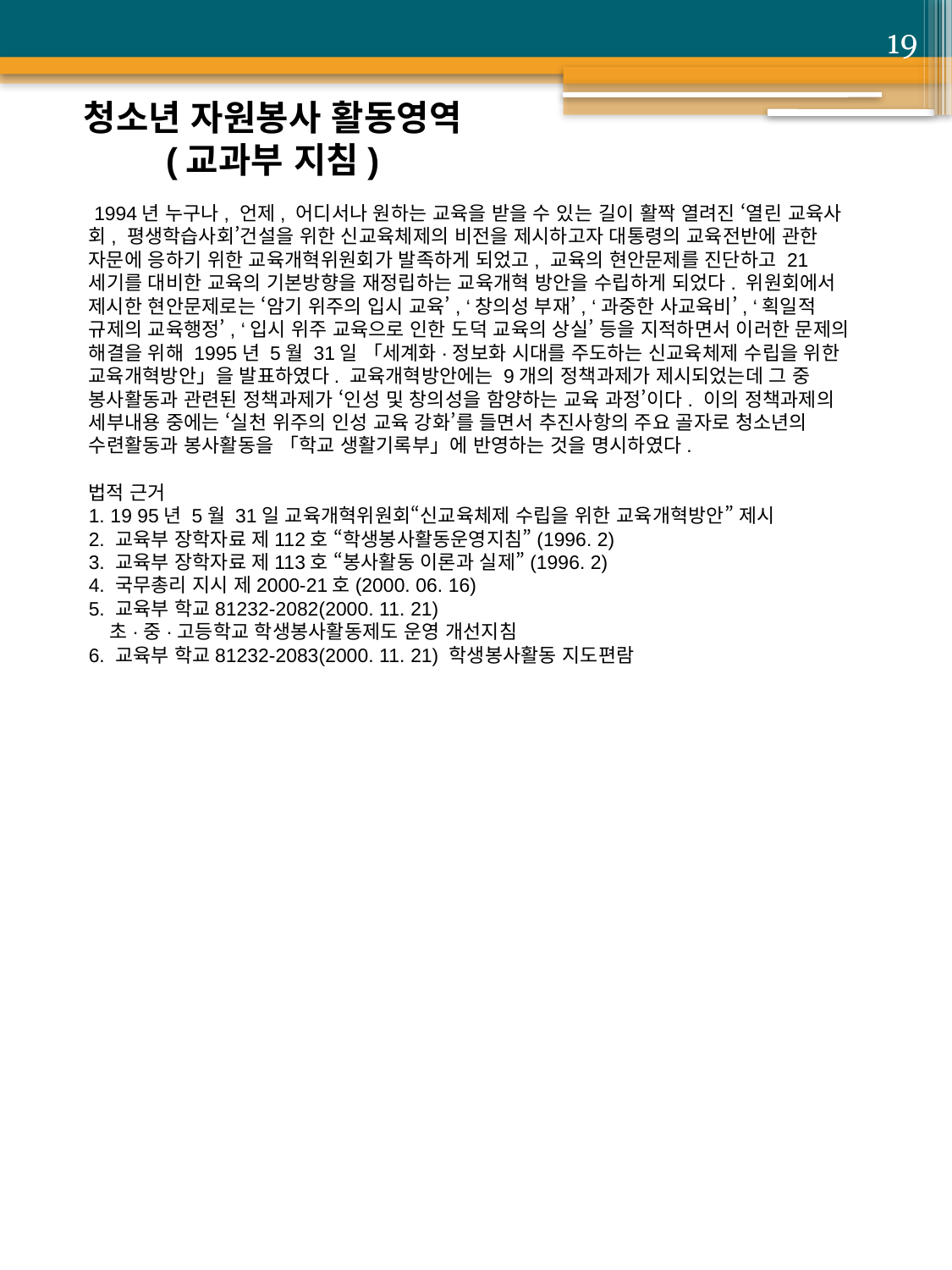

19
청소년 자원봉사 활동영역
(교과부 지침)
 1994년 누구나, 언제, 어디서나 원하는 교육을 받을 수 있는 길이 활짝 열려진 ‘열린 교육사회, 평생학습사회’건설을 위한 신교육체제의 비전을 제시하고자 대통령의 교육전반에 관한 자문에 응하기 위한 교육개혁위원회가 발족하게 되었고, 교육의 현안문제를 진단하고 21세기를 대비한 교육의 기본방향을 재정립하는 교육개혁 방안을 수립하게 되었다. 위원회에서 제시한 현안문제로는 ‘암기 위주의 입시 교육’, ‘창의성 부재’, ‘과중한 사교육비’, ‘획일적 규제의 교육행정’, ‘입시 위주 교육으로 인한 도덕 교육의 상실’ 등을 지적하면서 이러한 문제의 해결을 위해 1995년 5월 31일 「세계화·정보화 시대를 주도하는 신교육체제 수립을 위한 교육개혁방안」을 발표하였다. 교육개혁방안에는 9개의 정책과제가 제시되었는데 그 중 봉사활동과 관련된 정책과제가 ‘인성 및 창의성을 함양하는 교육 과정’이다. 이의 정책과제의 세부내용 중에는 ‘실천 위주의 인성 교육 강화’를 들면서 추진사항의 주요 골자로 청소년의 수련활동과 봉사활동을 「학교 생활기록부」에 반영하는 것을 명시하였다.

법적 근거
1. 19 95년 5월 31일 교육개혁위원회“신교육체제 수립을 위한 교육개혁방안” 제시
2. 교육부 장학자료 제112호 “학생봉사활동운영지침”(1996. 2)
3. 교육부 장학자료 제113호 “봉사활동 이론과 실제”(1996. 2)
4. 국무총리 지시 제2000-21호(2000. 06. 16)
5. 교육부 학교81232-2082(2000. 11. 21)
   초·중·고등학교 학생봉사활동제도 운영 개선지침
6. 교육부 학교81232-2083(2000. 11. 21) 학생봉사활동 지도편람